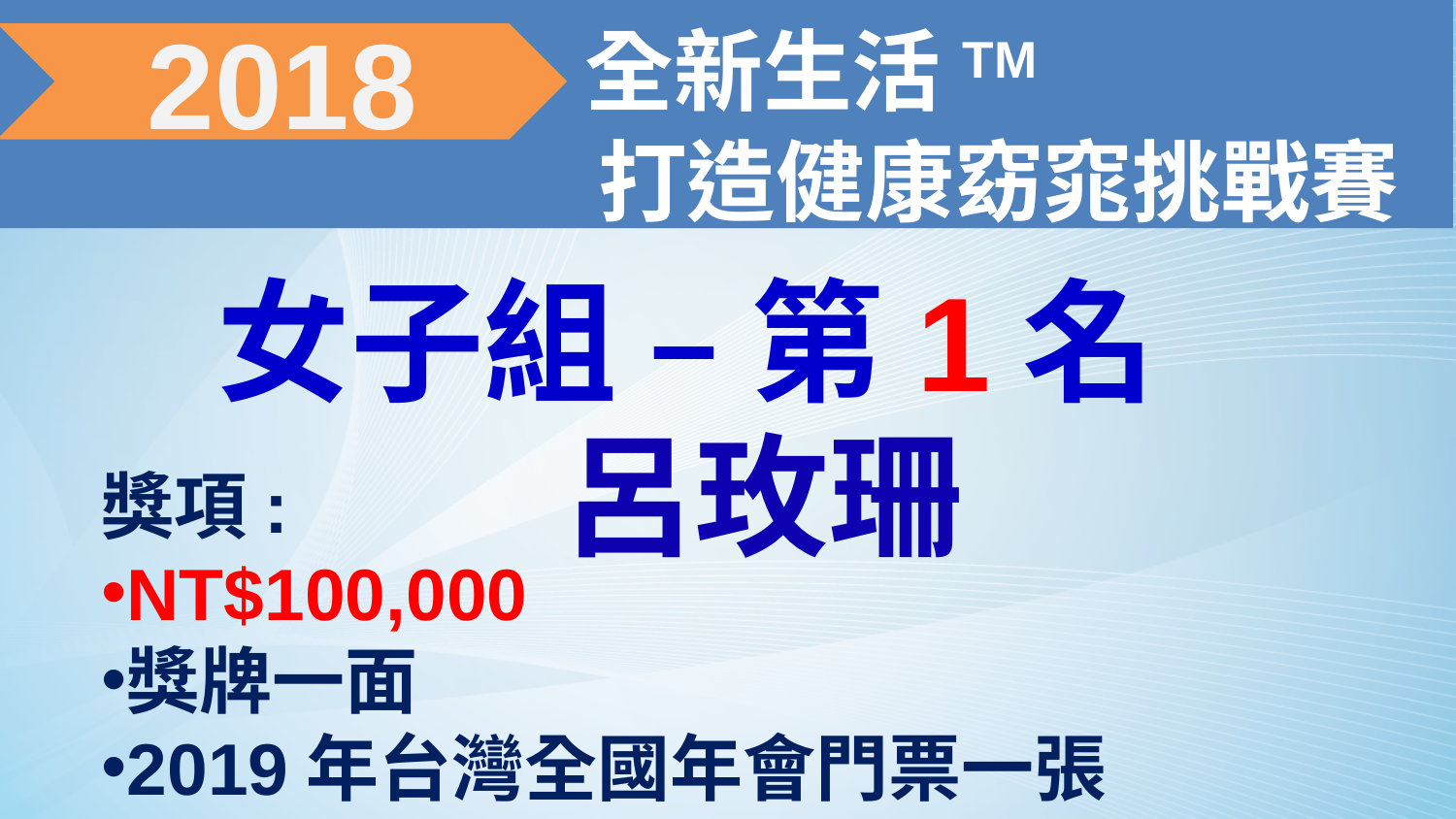

全新生活TM
                          打造健康窈窕挑戰賽
2018
女子組 – 第1名
呂玫珊
獎項:
NT$100,000
獎牌一面
2019年台灣全國年會門票一張